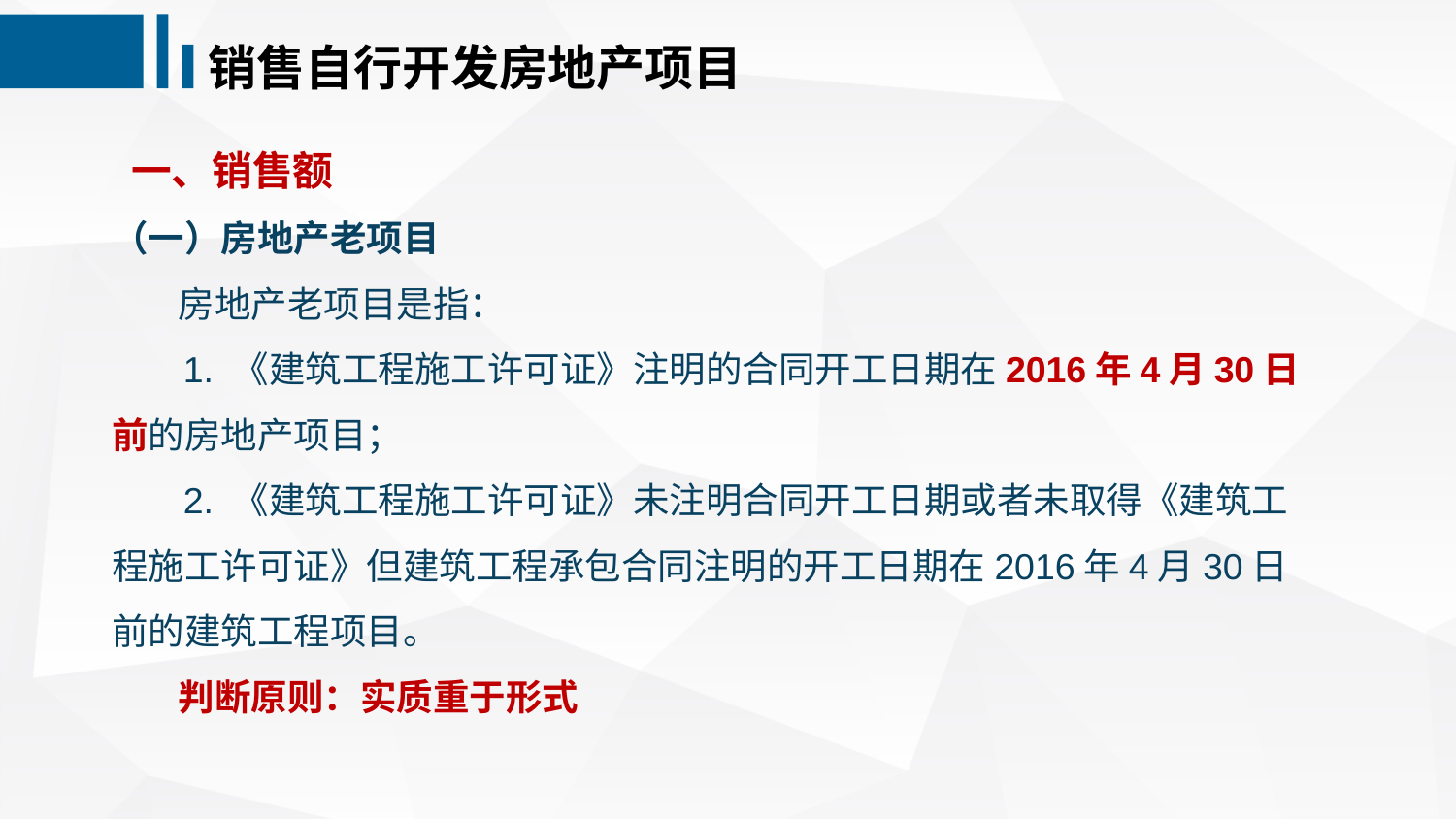

销售自行开发房地产项目
 一、销售额
（一）房地产老项目
       房地产老项目是指：
       1. 《建筑工程施工许可证》注明的合同开工日期在2016年4月30日前的房地产项目；
       2. 《建筑工程施工许可证》未注明合同开工日期或者未取得《建筑工程施工许可证》但建筑工程承包合同注明的开工日期在2016年4月30日前的建筑工程项目。
       判断原则：实质重于形式
12